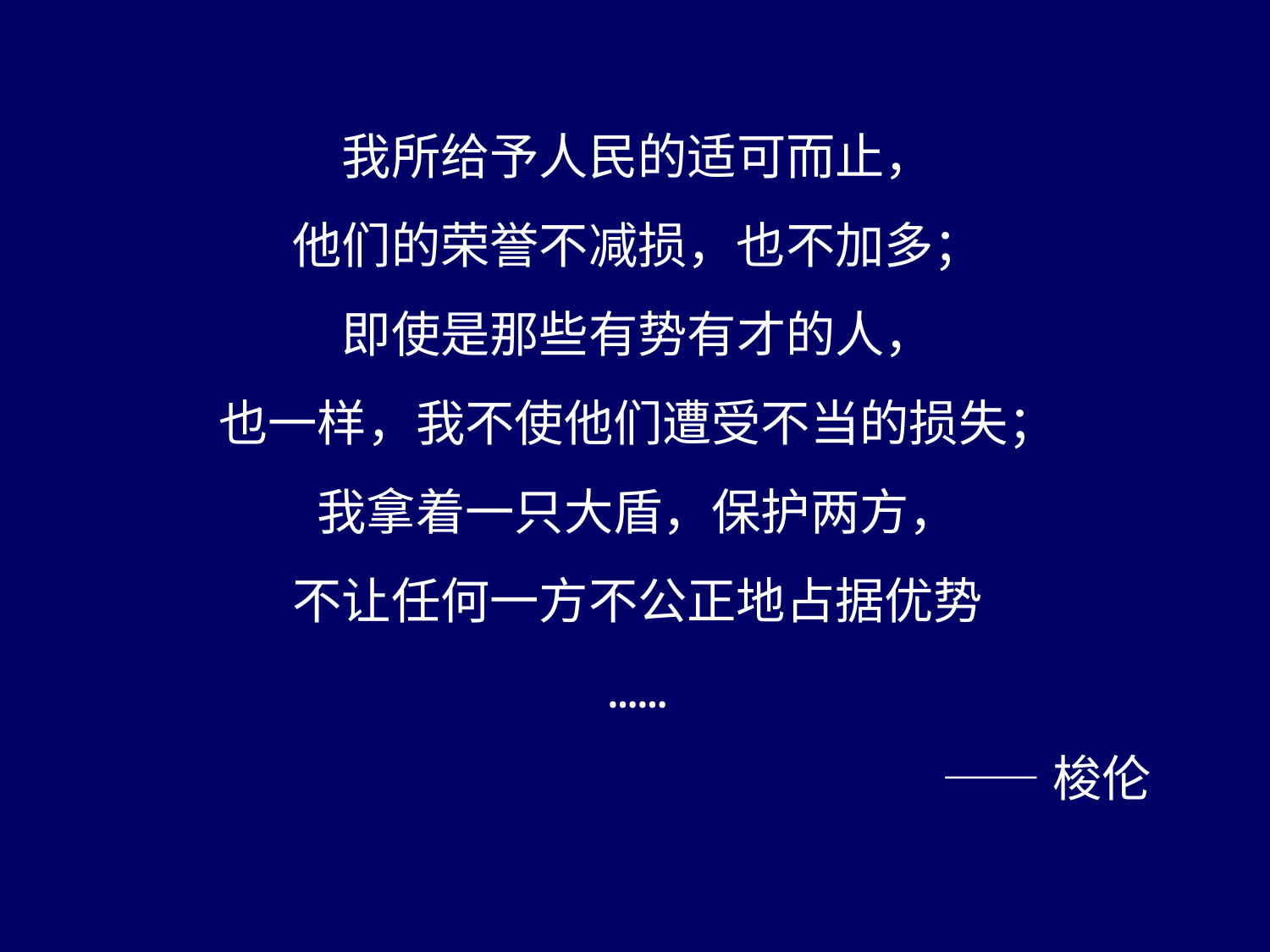

我所给予人民的适可而止，
他们的荣誉不减损，也不加多；
即使是那些有势有才的人，
也一样，我不使他们遭受不当的损失；
我拿着一只大盾，保护两方，
不让任何一方不公正地占据优势
……
——梭伦